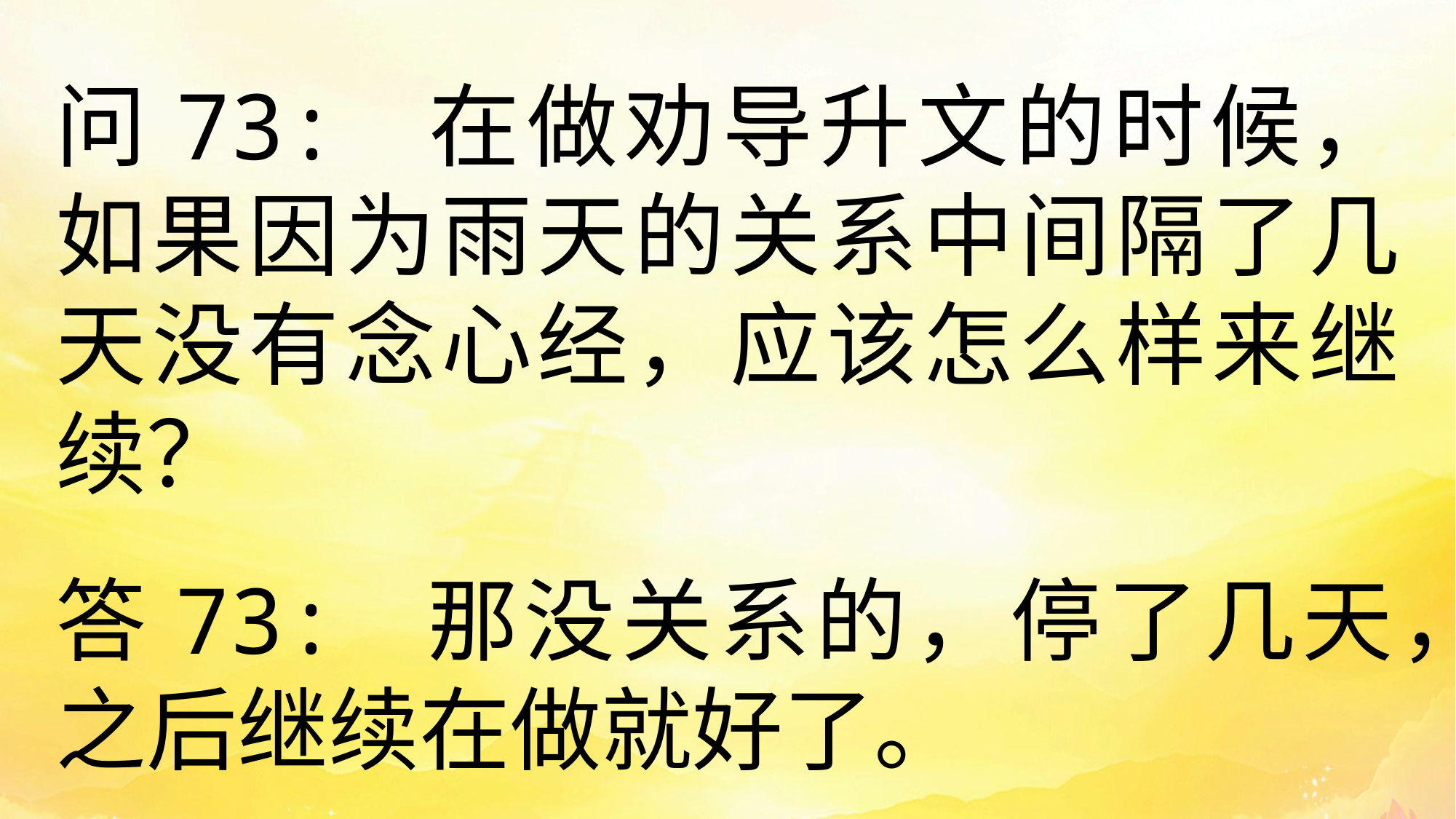

问73: 在做劝导升文的时候，如果因为雨天的关系中间隔了几天没有念心经，应该怎么样来继续？
答73: 那没关系的，停了几天，之后继续在做就好了。